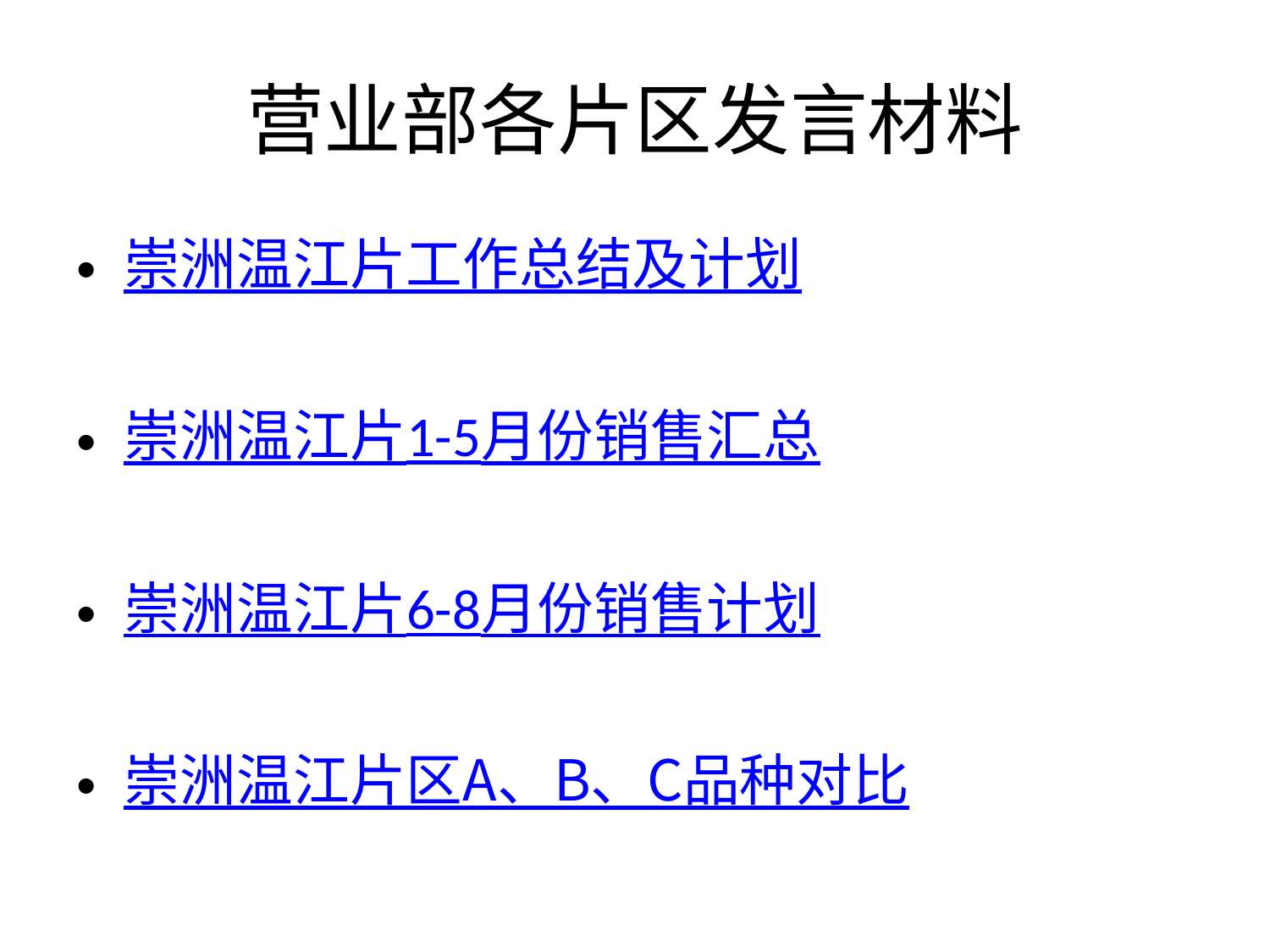

# 营业部各片区发言材料
崇洲温江片工作总结及计划

崇洲温江片1-5月份销售汇总

崇洲温江片6-8月份销售计划

崇洲温江片区A、B、C品种对比